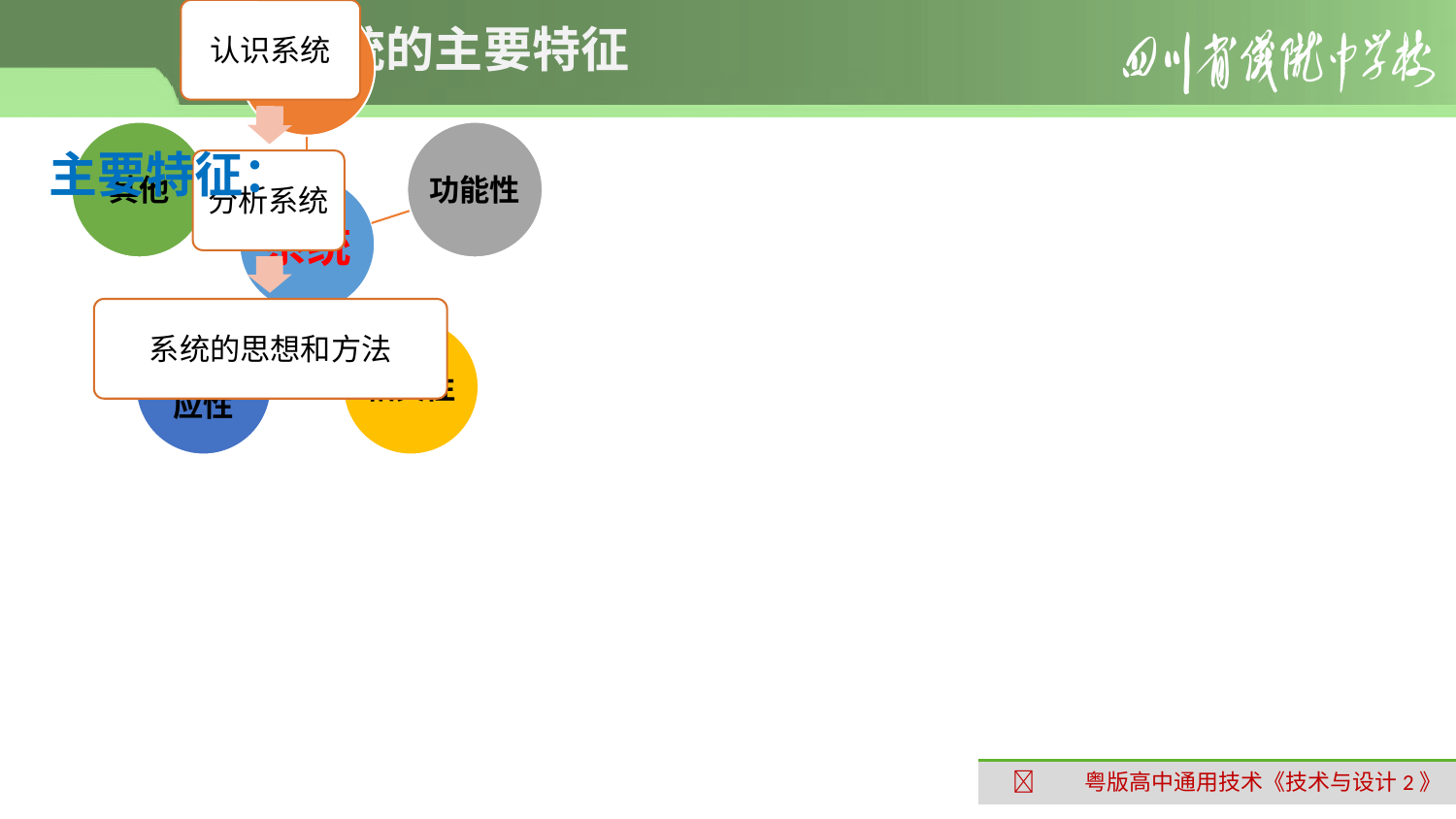

# 二、系统的主要特征
主要特征：
系统

整体性

功能性

相关性

环境适应性

其他
认识系统

分析系统

系统的思想和方法